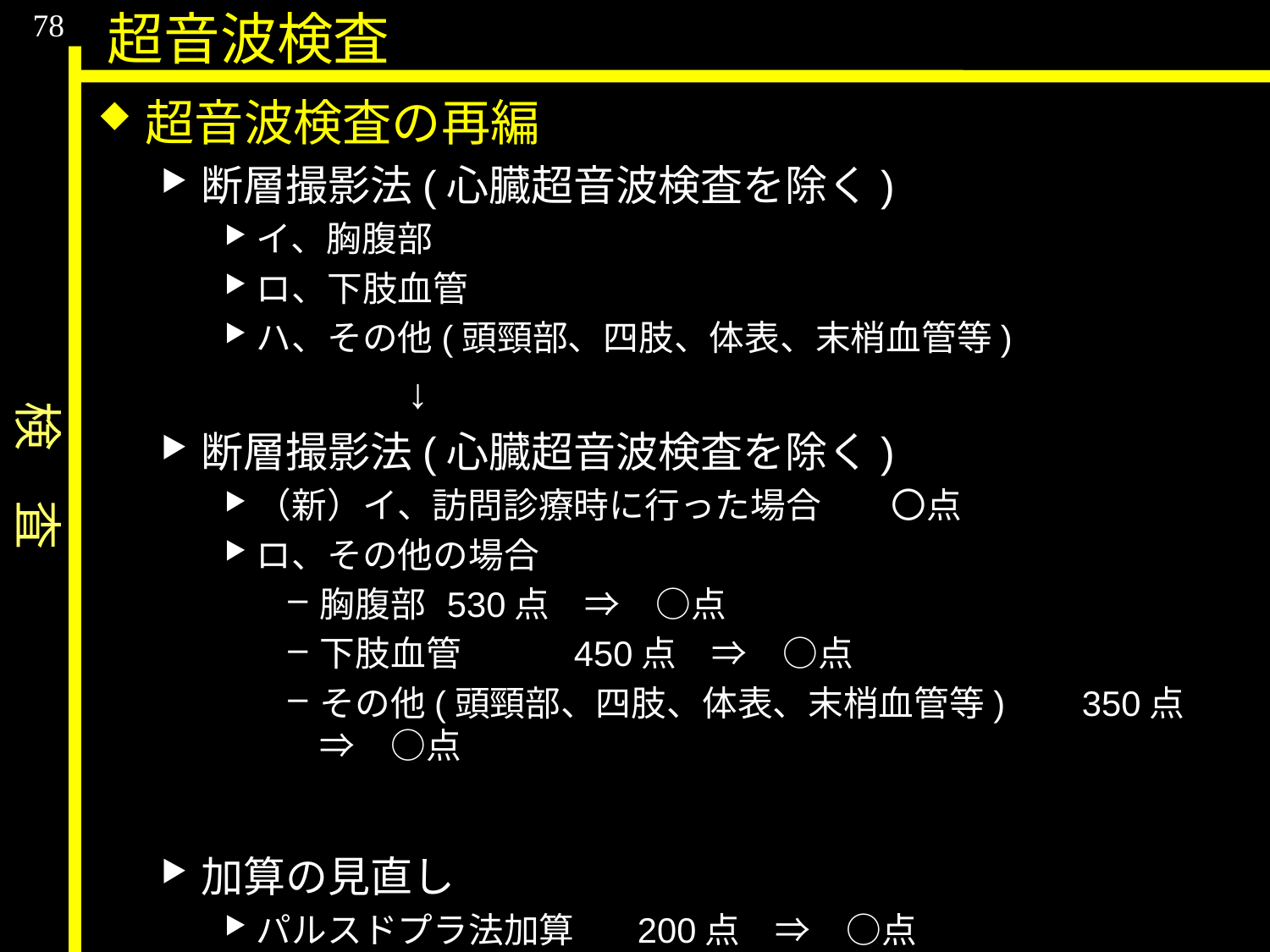

検　査
78
超音波検査

超音波検査の再編
断層撮影法(心臓超音波検査を除く)
イ、胸腹部
ロ、下肢血管
ハ、その他(頭頸部、四肢、体表、末梢血管等)
		↓
断層撮影法(心臓超音波検査を除く)
（新）イ、訪問診療時に行った場合	〇点
ロ、その他の場合
胸腹部	530点　⇒　○点
下肢血管	450点　⇒　○点
その他(頭頸部、四肢、体表、末梢血管等)	350点　⇒　○点

加算の見直し
パルスドプラ法加算	200点　⇒　○点